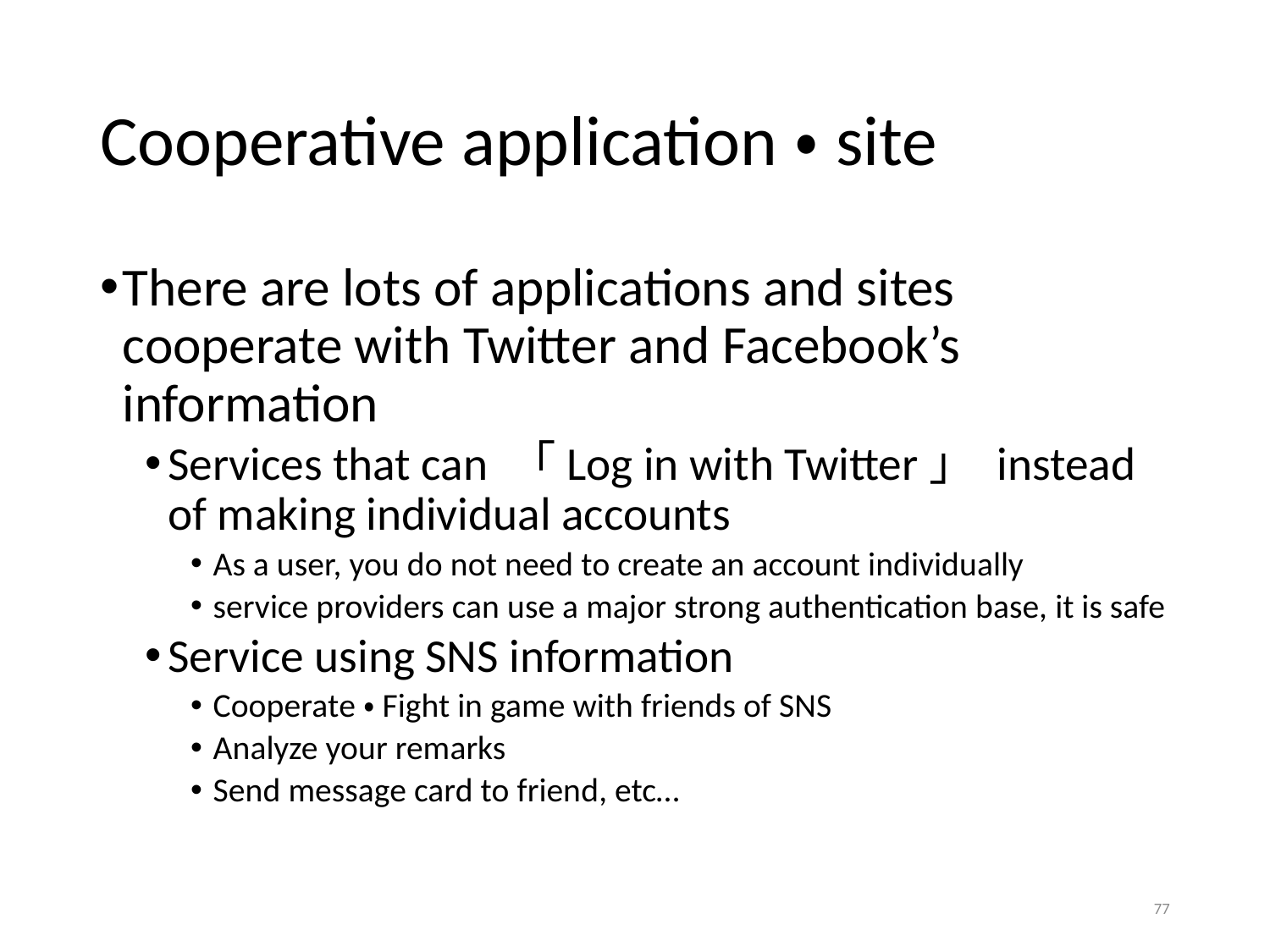

# Cooperative application・site
There are lots of applications and sites cooperate with Twitter and Facebook’s information
Services that can 「Log in with Twitter」 instead of making individual accounts
As a user, you do not need to create an account individually
service providers can use a major strong authentication base, it is safe
Service using SNS information
Cooperate・Fight in game with friends of SNS
Analyze your remarks
Send message card to friend, etc…
77